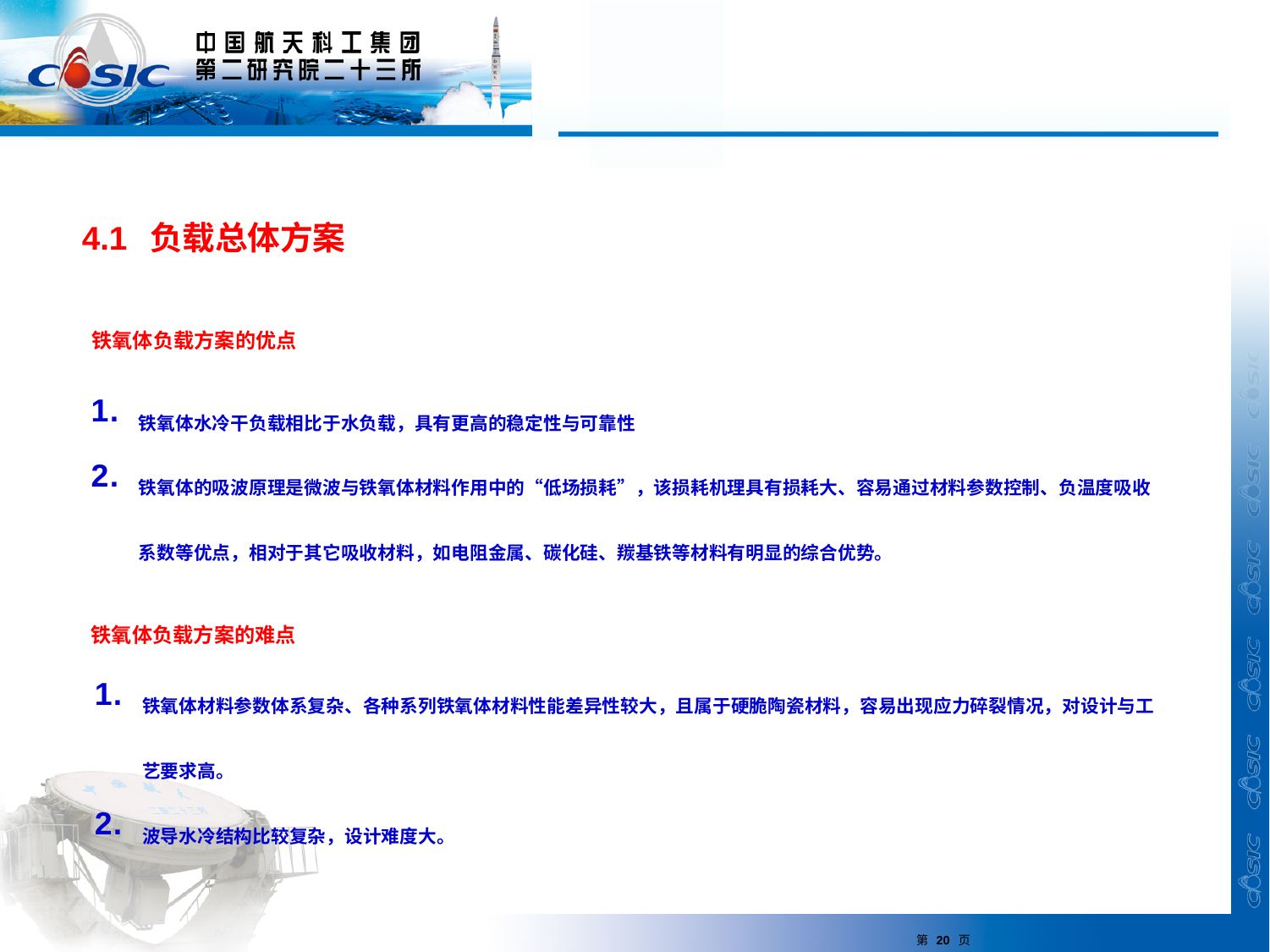

4.1 负载总体方案
铁氧体负载方案的优点
铁氧体水冷干负载相比于水负载，具有更高的稳定性与可靠性
铁氧体的吸波原理是微波与铁氧体材料作用中的“低场损耗”，该损耗机理具有损耗大、容易通过材料参数控制、负温度吸收系数等优点，相对于其它吸收材料，如电阻金属、碳化硅、羰基铁等材料有明显的综合优势。
铁氧体负载方案的难点
铁氧体材料参数体系复杂、各种系列铁氧体材料性能差异性较大，且属于硬脆陶瓷材料，容易出现应力碎裂情况，对设计与工艺要求高。
波导水冷结构比较复杂，设计难度大。